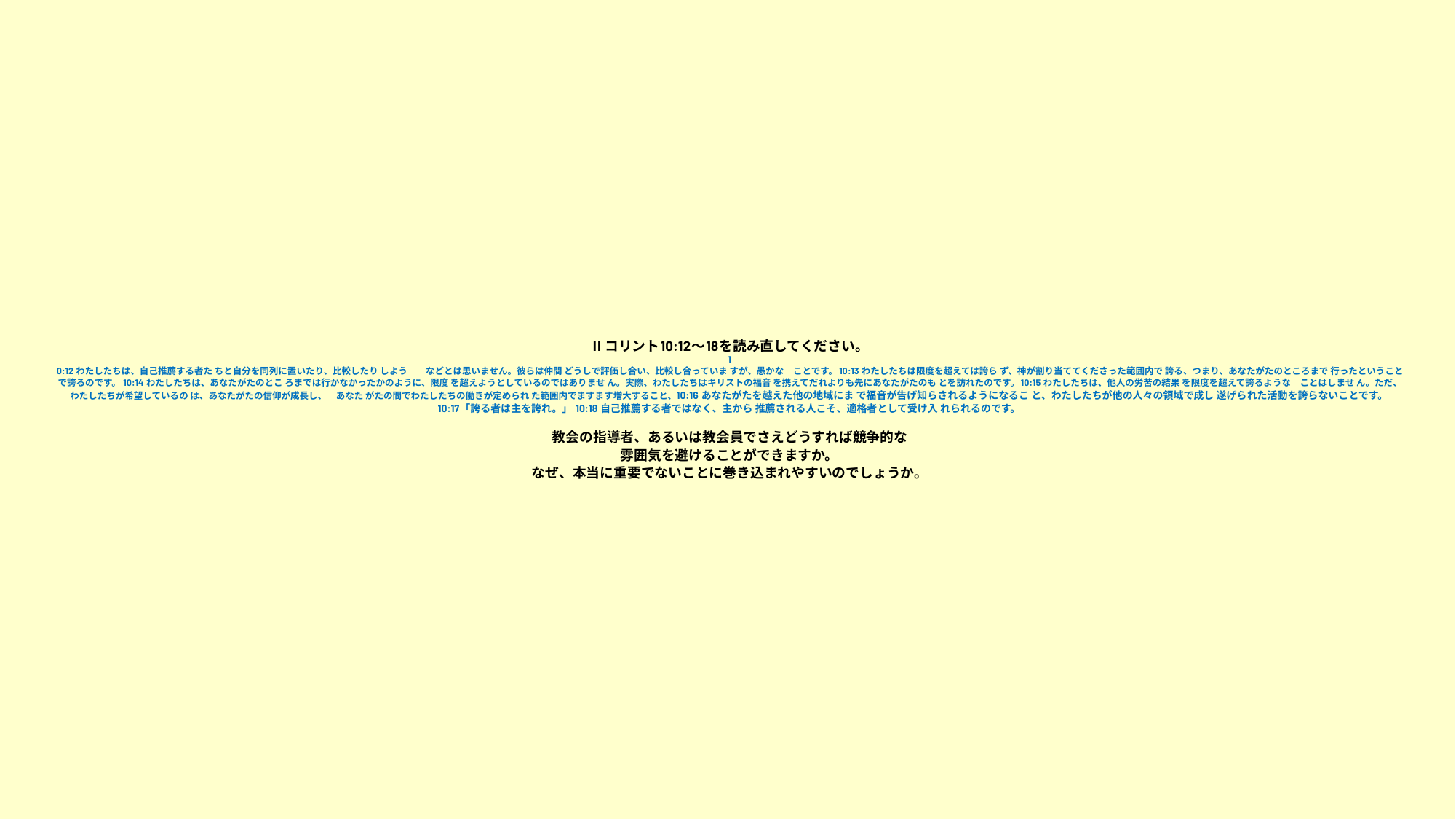

# Ⅱコリント10:12～18を読み直してください。 1 0:12 わたしたちは、自己推薦する者た ちと自分を同列に置いたり、比較したり しよう　　などとは思いません。彼らは仲間 どうしで評価し合い、比較し合っていま すが、愚かな　ことです。 10:13 わたしたちは限度を超えては誇ら ず、神が割り当ててくださった範囲内で 誇る、つまり、あなたがたのところまで 行ったということで誇るのです。 10:14 わたしたちは、あなたがたのとこ ろまでは行かなかったかのように、限度 を超えようとしているのではありませ ん。実際、わたしたちはキリストの福音 を携えてだれよりも先にあなたがたのも とを訪れたのです。 10:15 わたしたちは、他人の労苦の結果 を限度を超えて誇るような　ことはしませ ん。ただ、わたしたちが希望しているの は、あなたがたの信仰が成長し、　あなた がたの間でわたしたちの働きが定められ た範囲内でますます増大すること、10:16 あなたがたを越えた他の地域にま で福音が告げ知らされるようになるこ と、わたしたちが他の人々の領域で成し 遂げられた活動を誇らないことです。 10:17「誇る者は主を誇れ。」 10:18 自己推薦する者ではなく、主から 推薦される人こそ、適格者として受け入 れられるのです。 教会の指導者、あるいは教会員でさえどうすれば競争的な 雰囲気を避けることができますか。 なぜ、本当に重要でないことに巻き込まれやすいのでしょうか。